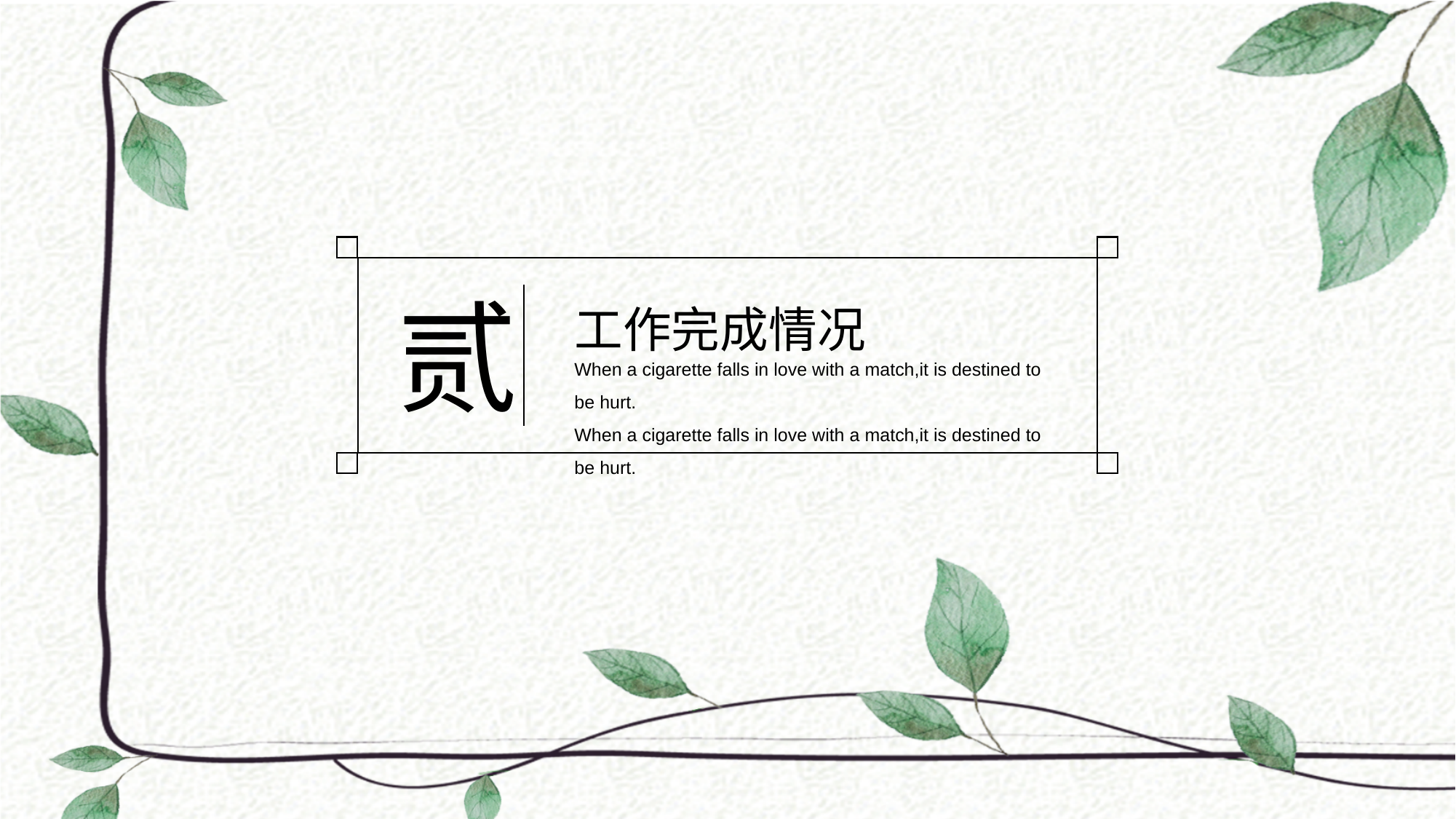

贰
工作完成情况
When a cigarette falls in love with a match,it is destined to be hurt.
When a cigarette falls in love with a match,it is destined to be hurt.